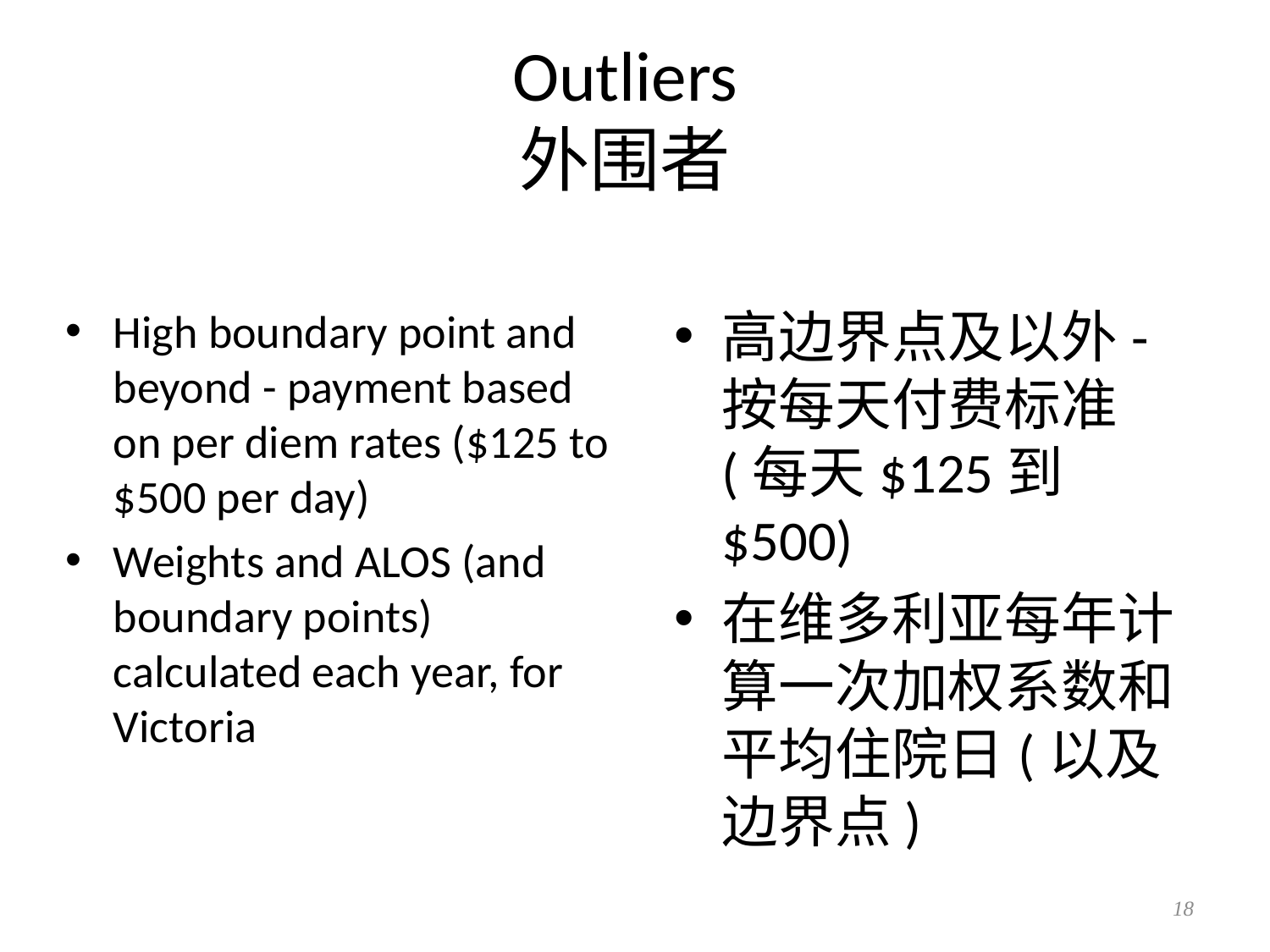

# Outliers 外围者
高边界点及以外-按每天付费标准(每天$125到$500)
在维多利亚每年计算一次加权系数和平均住院日(以及边界点)
High boundary point and beyond - payment based on per diem rates ($125 to $500 per day)
Weights and ALOS (and boundary points) calculated each year, for Victoria
18